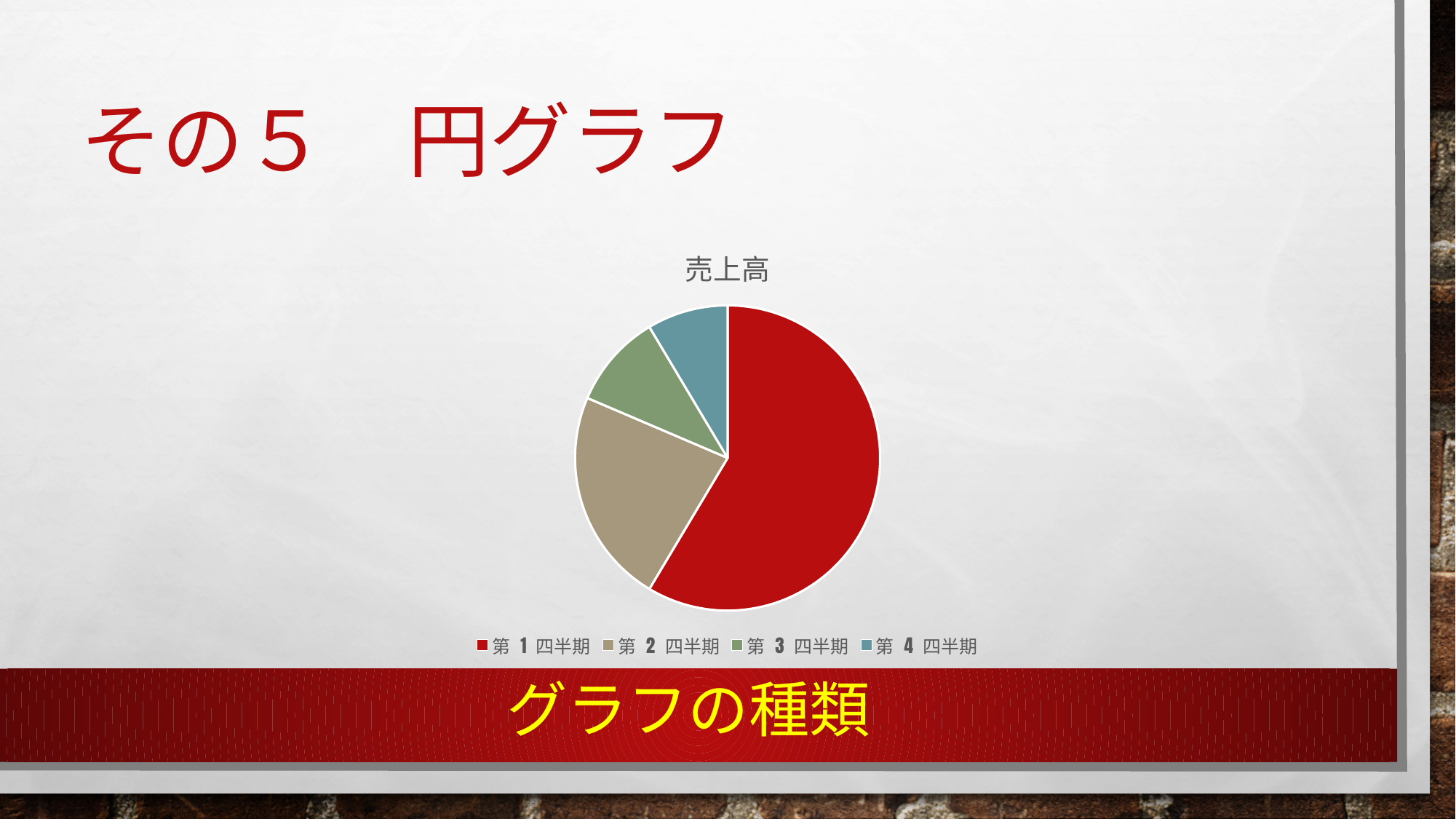

# その５　円グラフ

### Chart:

| Category | 売上高 |
|---|---|
| 第 1 四半期 | 8.2 |
| 第 2 四半期 | 3.2 |
| 第 3 四半期 | 1.4 |
| 第 4 四半期 | 1.2 |
グラフの種類